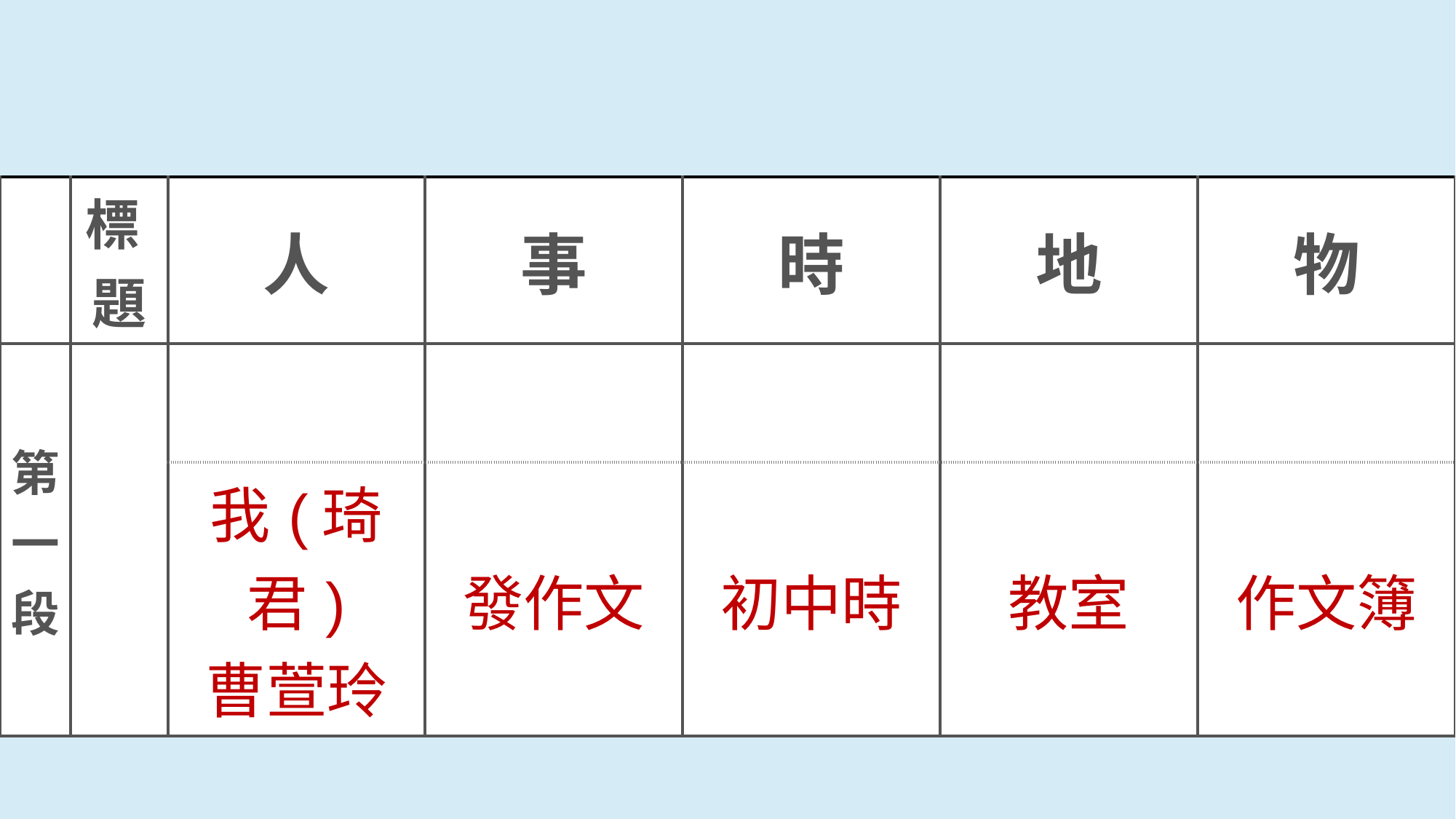

|  | 標 題 | 人 | 事 | 時 | 地 | 物 |
| --- | --- | --- | --- | --- | --- | --- |
| 第 一 段 |  |  |  |  |  |  |
|  |  | 我(琦君) 曹萱玲 | 發作文 | 初中時 | 教室 | 作文簿 |